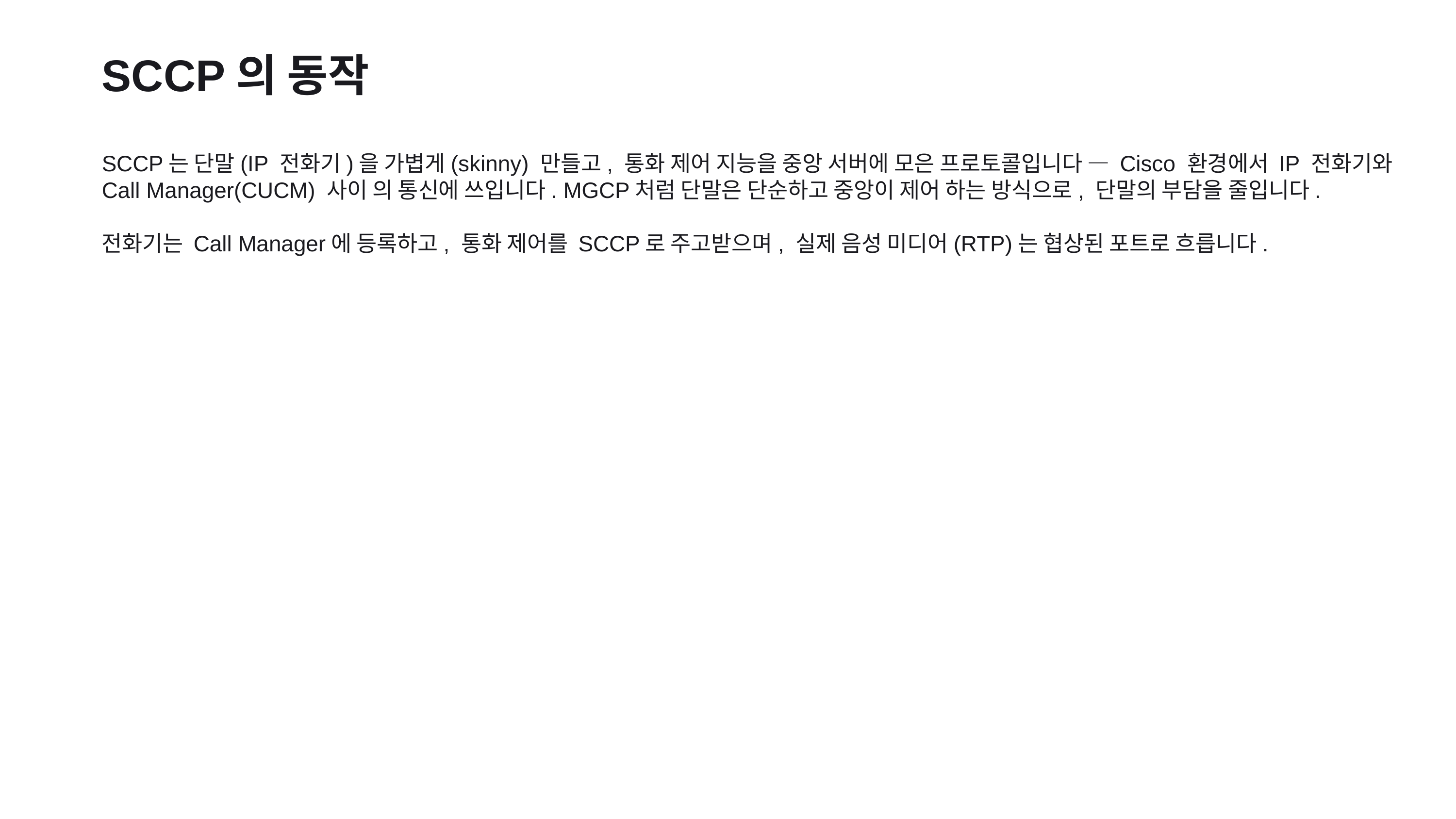

SCCP의 동작
SCCP는 단말(IP 전화기)을 가볍게(skinny) 만들고, 통화 제어 지능을 중앙 서버에 모은 프로토콜입니다 — Cisco 환경에서 IP 전화기와 Call Manager(CUCM) 사이 의 통신에 쓰입니다. MGCP처럼 단말은 단순하고 중앙이 제어 하는 방식으로, 단말의 부담을 줄입니다.

전화기는 Call Manager에 등록하고, 통화 제어를 SCCP로 주고받으며, 실제 음성 미디어(RTP)는 협상된 포트로 흐릅니다.